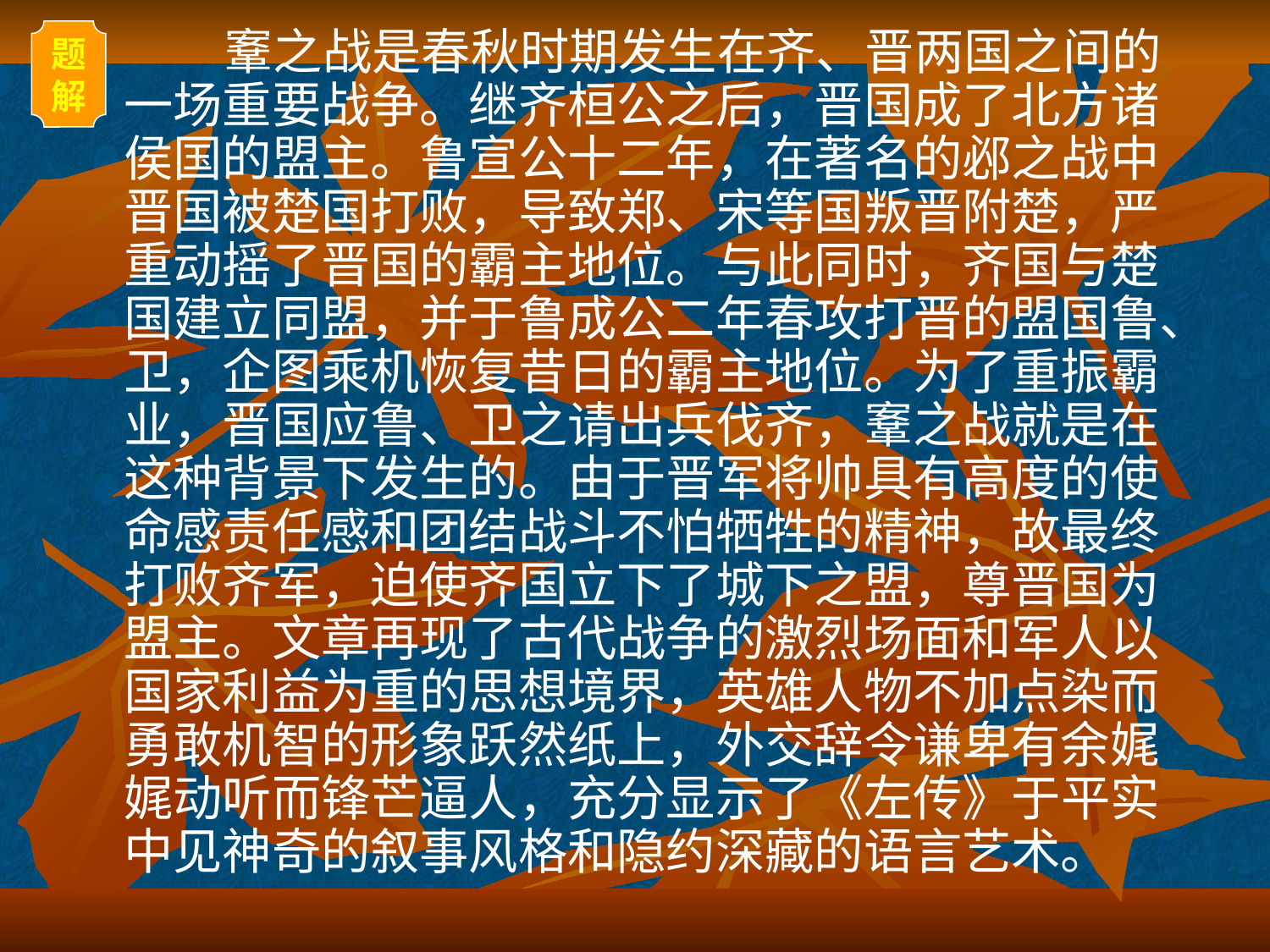

题
解
　　　鞌之战是春秋时期发生在齐、晋两国之间的一场重要战争。继齐桓公之后，晋国成了北方诸侯国的盟主。鲁宣公十二年，在著名的邲之战中晋国被楚国打败，导致郑、宋等国叛晋附楚，严重动摇了晋国的霸主地位。与此同时，齐国与楚国建立同盟，并于鲁成公二年春攻打晋的盟国鲁、卫，企图乘机恢复昔日的霸主地位。为了重振霸业，晋国应鲁、卫之请出兵伐齐，鞌之战就是在这种背景下发生的。由于晋军将帅具有高度的使命感责任感和团结战斗不怕牺牲的精神，故最终打败齐军，迫使齐国立下了城下之盟，尊晋国为盟主。文章再现了古代战争的激烈场面和军人以国家利益为重的思想境界，英雄人物不加点染而勇敢机智的形象跃然纸上，外交辞令谦卑有余娓娓动听而锋芒逼人，充分显示了《左传》于平实中见神奇的叙事风格和隐约深藏的语言艺术。